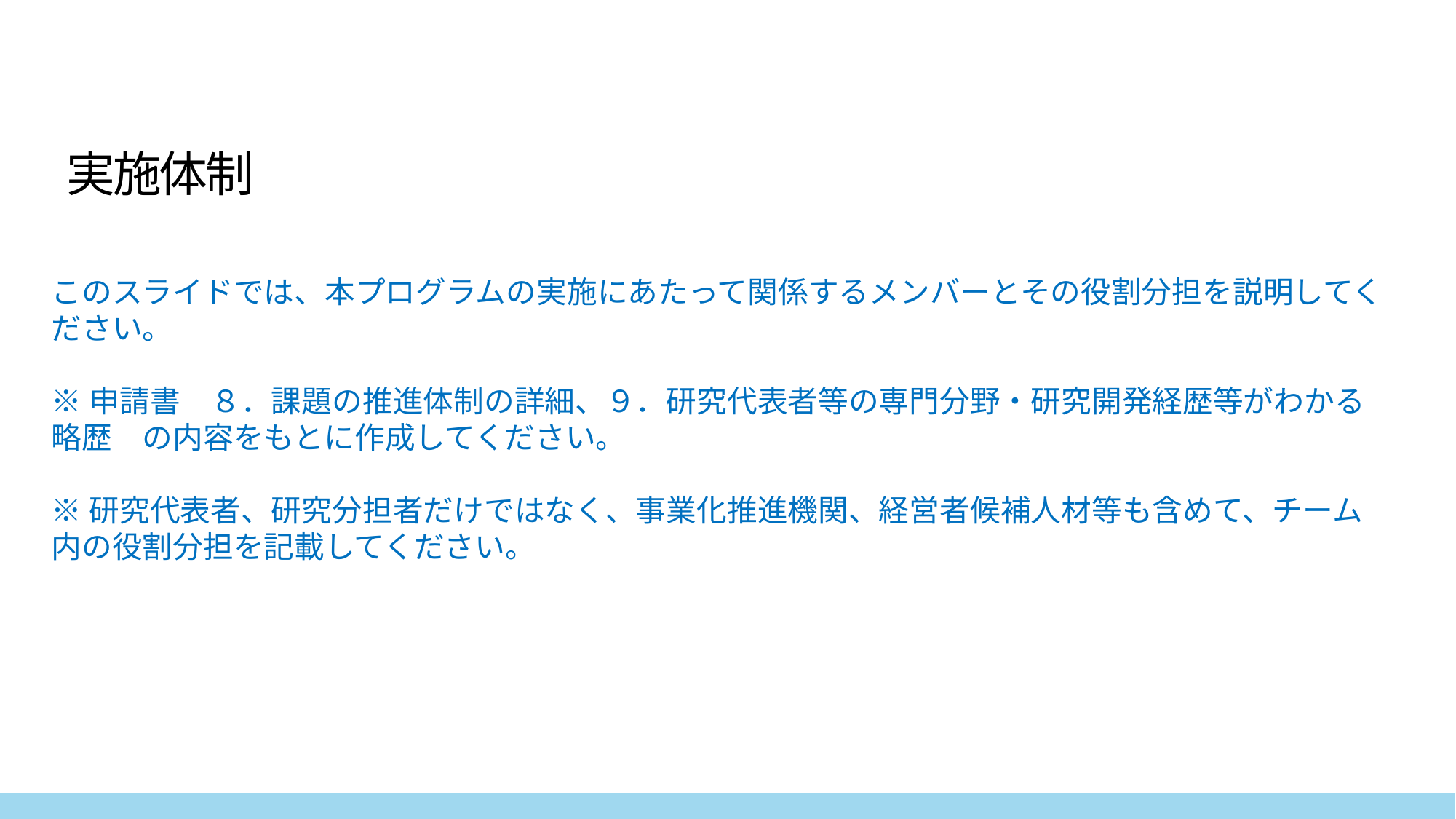

実施体制
このスライドでは、本プログラムの実施にあたって関係するメンバーとその役割分担を説明してください。

※申請書　８．課題の推進体制の詳細、９．研究代表者等の専門分野・研究開発経歴等がわかる略歴　の内容をもとに作成してください。

※研究代表者、研究分担者だけではなく、事業化推進機関、経営者候補人材等も含めて、チーム内の役割分担を記載してください。